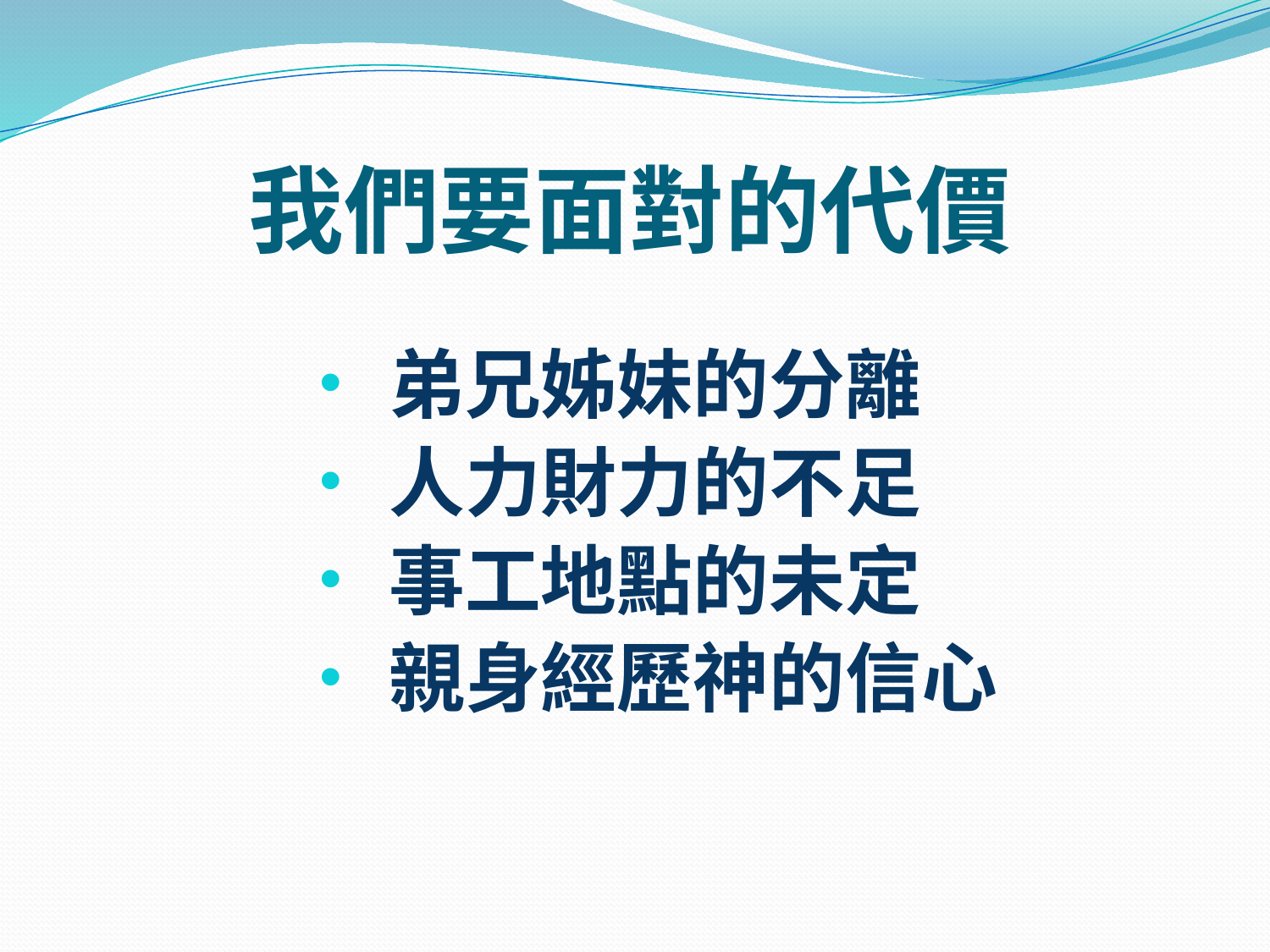

# 我們要面對的代價
 弟兄姊妹的分離
 人力財力的不足
 事工地點的未定
 親身經歷神的信心